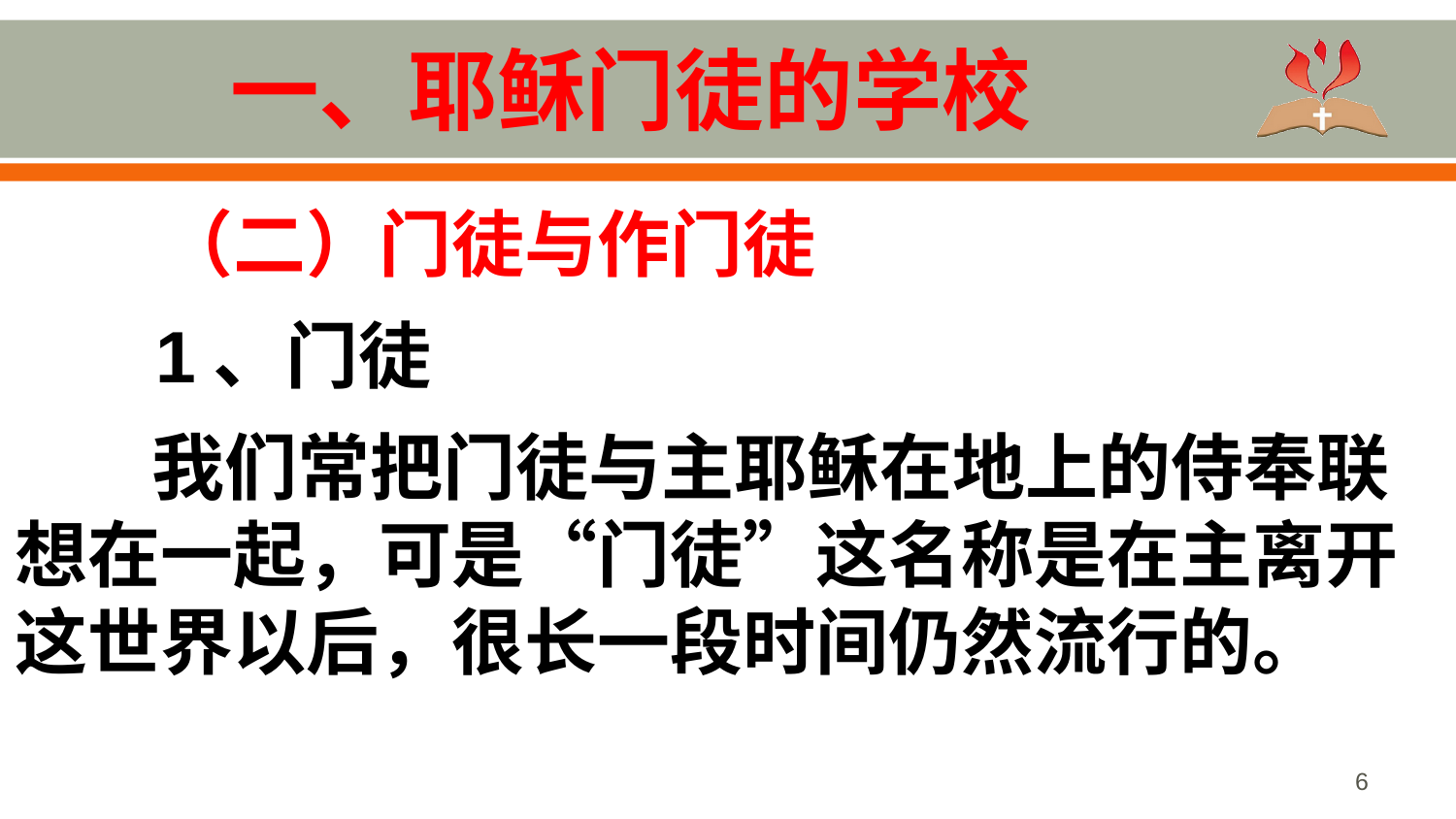

# 一、耶稣门徒的学校
	（二）门徒与作门徒
       1、门徒
我们常把门徒与主耶稣在地上的侍奉联想在一起，可是“门徒”这名称是在主离开这世界以后，很长一段时间仍然流行的。

6